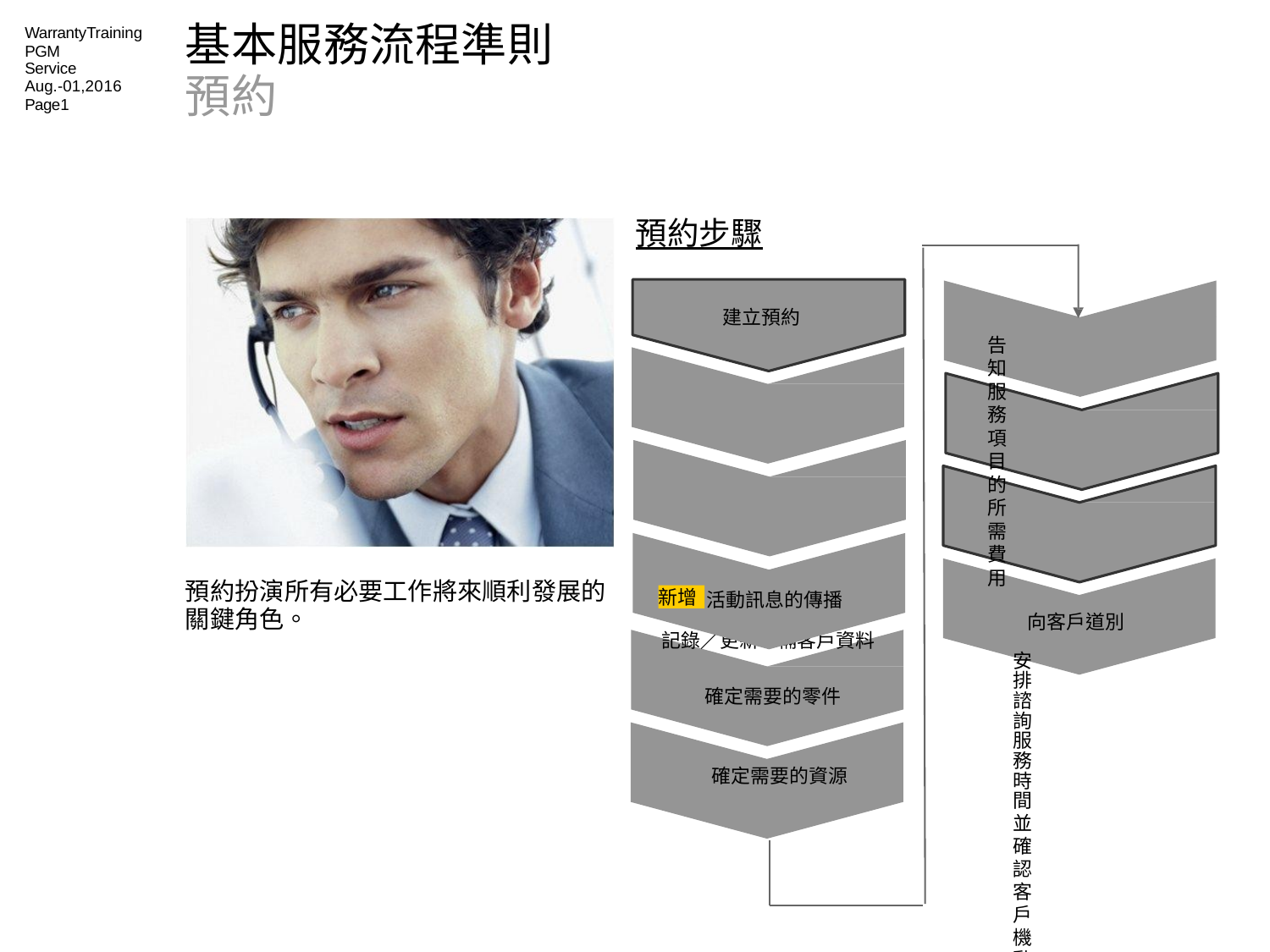

# 基本服務流程準則預約
WarrantyTrainingPGM
Service
Aug.-01,2016
Page1

預約步驟

建立預約
告知服務項目的所需費用

記錄／更新車輛客戶資料
安排諮詢服務時間
並確認客戶機動性

記錄服務項目
(大致初步的預約)
安排預約提醒服務

預約扮演所有必要工作將來順利發展的關鍵角色。
新增
活動訊息的傳播
向客戶道別

確定需要的零件

確定需要的資源